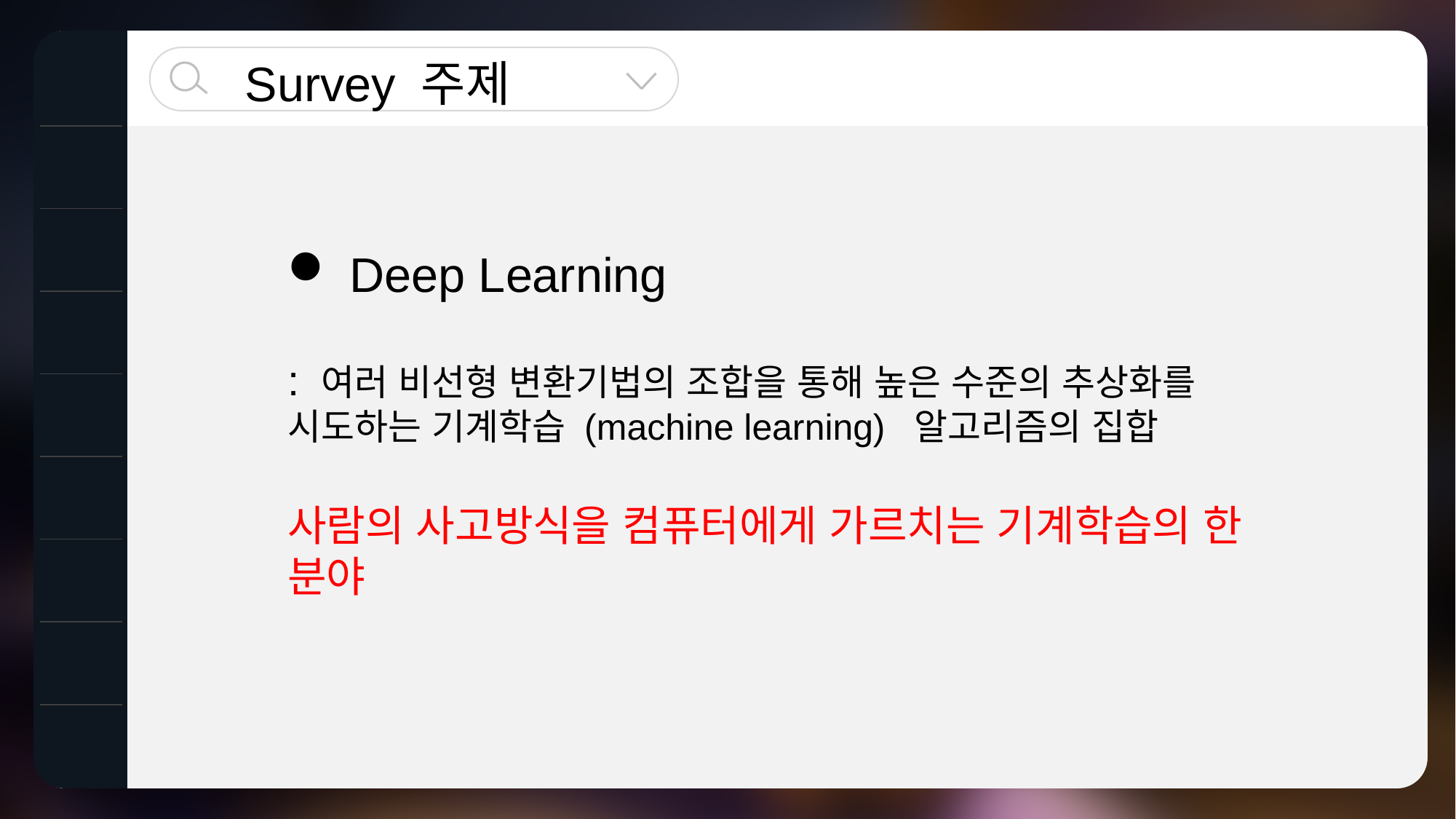

Survey 주제
 Deep Learning

: 여러 비선형 변환기법의 조합을 통해 높은 수준의 추상화를 시도하는 기계학습 (machine learning)  알고리즘의 집합

사람의 사고방식을 컴퓨터에게 가르치는 기계학습의 한 분야